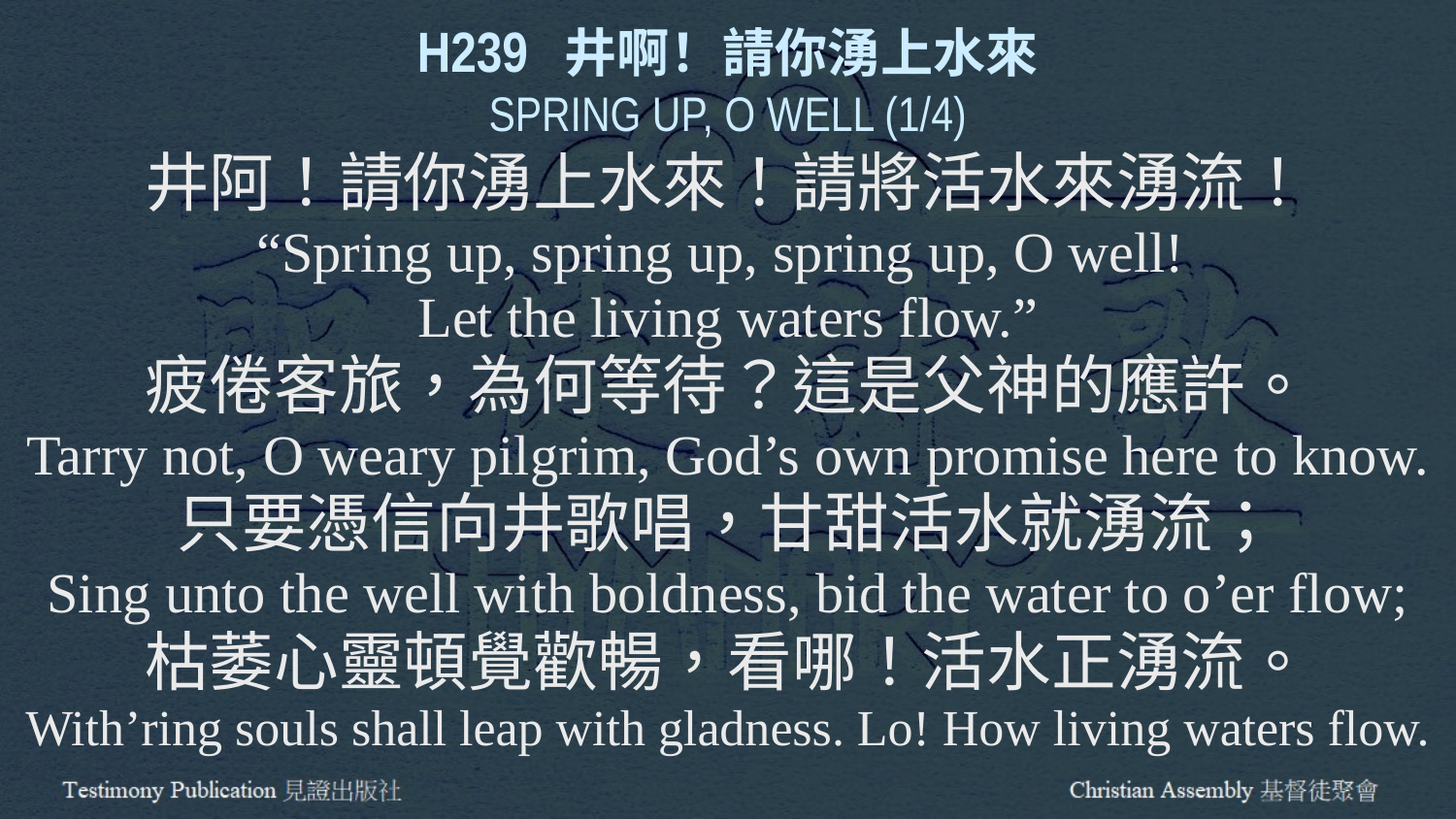

H239  井啊！請你湧上水來
SPRING UP, O WELL (1/4)
井阿！請你湧上水來！請將活水來湧流！
“Spring up, spring up, spring up, O well!
Let the living waters flow.”
疲倦客旅，為何等待？這是父神的應許。
Tarry not, O weary pilgrim, God’s own promise here to know.
只要憑信向井歌唱，甘甜活水就湧流；
Sing unto the well with boldness, bid the water to o’er flow;
枯萎心靈頓覺歡暢，看哪！活水正湧流。
With’ring souls shall leap with gladness. Lo! How living waters flow.